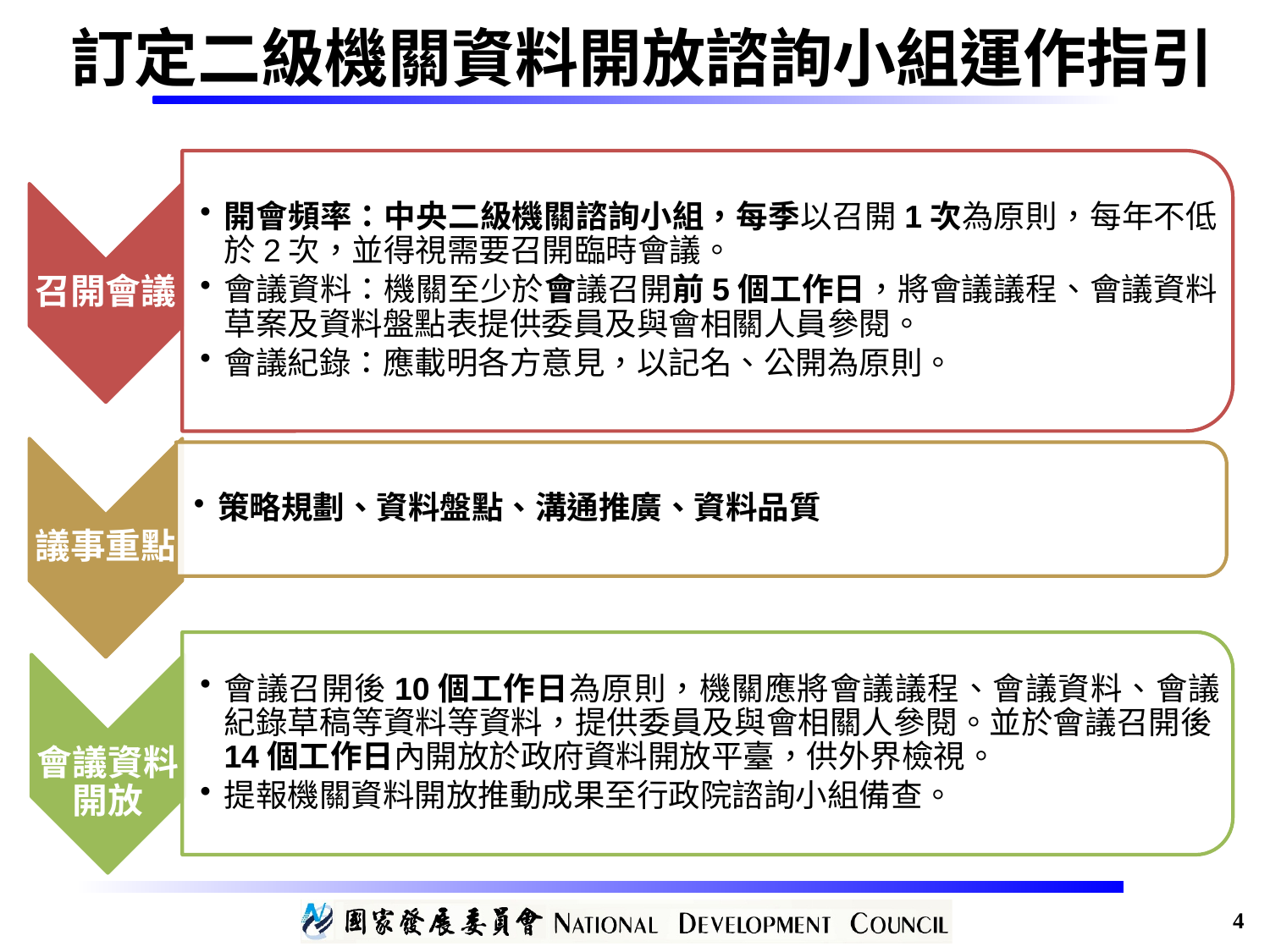

# 訂定二級機關資料開放諮詢小組運作指引
召開會議
開會頻率：中央二級機關諮詢小組，每季以召開1次為原則，每年不低於2次，並得視需要召開臨時會議。
會議資料：機關至少於會議召開前5個工作日，將會議議程、會議資料草案及資料盤點表提供委員及與會相關人員參閱。
會議紀錄：應載明各方意見，以記名、公開為原則。
議事重點
策略規劃、資料盤點、溝通推廣、資料品質
會議資料 開放
會議召開後10個工作日為原則，機關應將會議議程、會議資料、會議紀錄草稿等資料等資料，提供委員及與會相關人參閱。並於會議召開後14個工作日內開放於政府資料開放平臺，供外界檢視。
提報機關資料開放推動成果至行政院諮詢小組備查。
4